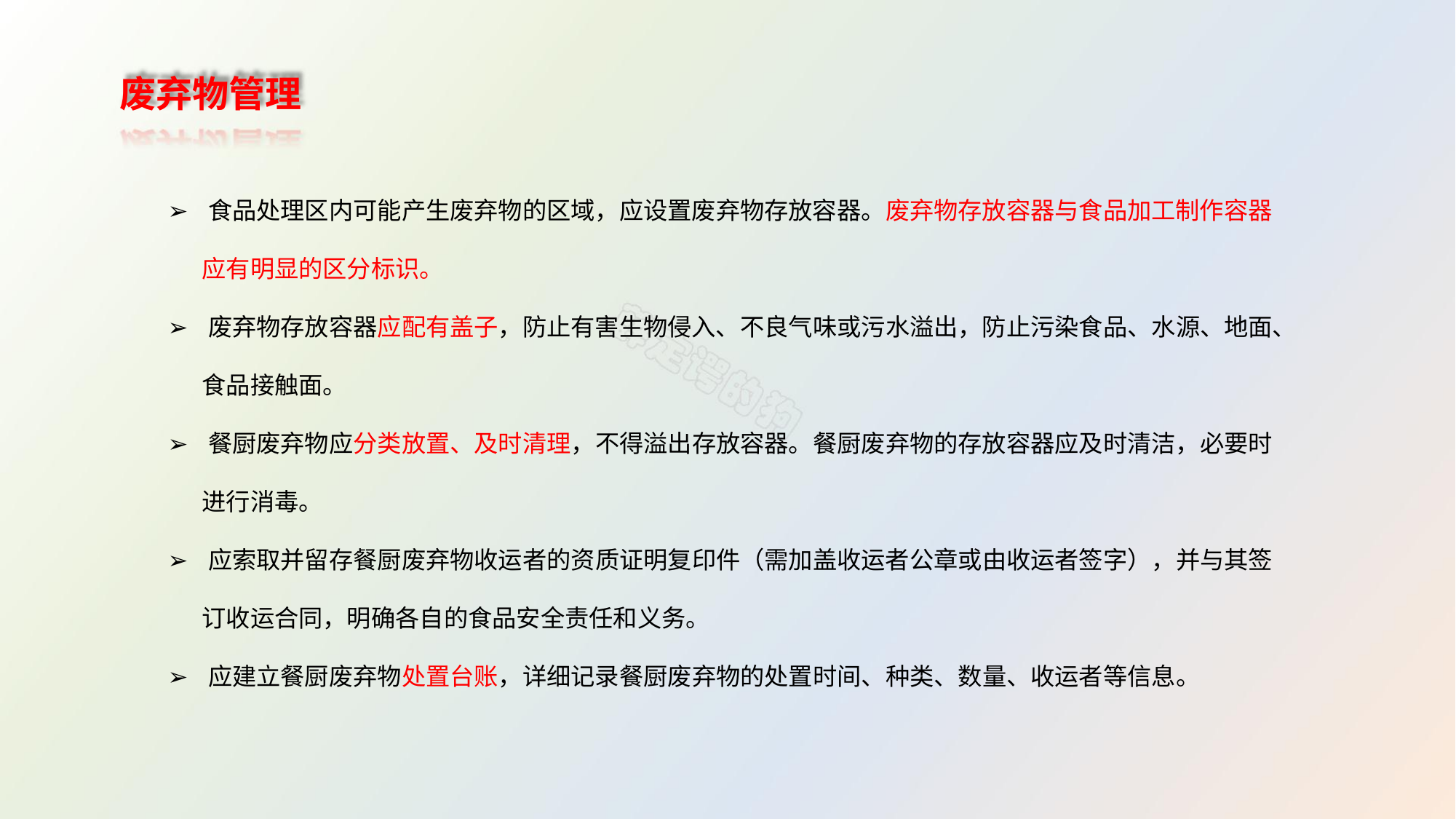

废弃物管理
➢ 食品处理区内可能产生废弃物的区域，应设置废弃物存放容器。废弃物存放容器与食品加工制作容器
应有明显的区分标识。
➢ 废弃物存放容器应配有盖子，防止有害生物侵入、不良气味或污水溢出，防止污染食品、水源、地面、
食品接触面。
➢ 餐厨废弃物应分类放置、及时清理，不得溢出存放容器。餐厨废弃物的存放容器应及时清洁，必要时
进行消毒。
➢ 应索取并留存餐厨废弃物收运者的资质证明复印件（需加盖收运者公章或由收运者签字），并与其签
订收运合同，明确各自的食品安全责任和义务。
➢ 应建立餐厨废弃物处置台账，详细记录餐厨废弃物的处置时间、种类、数量、收运者等信息。